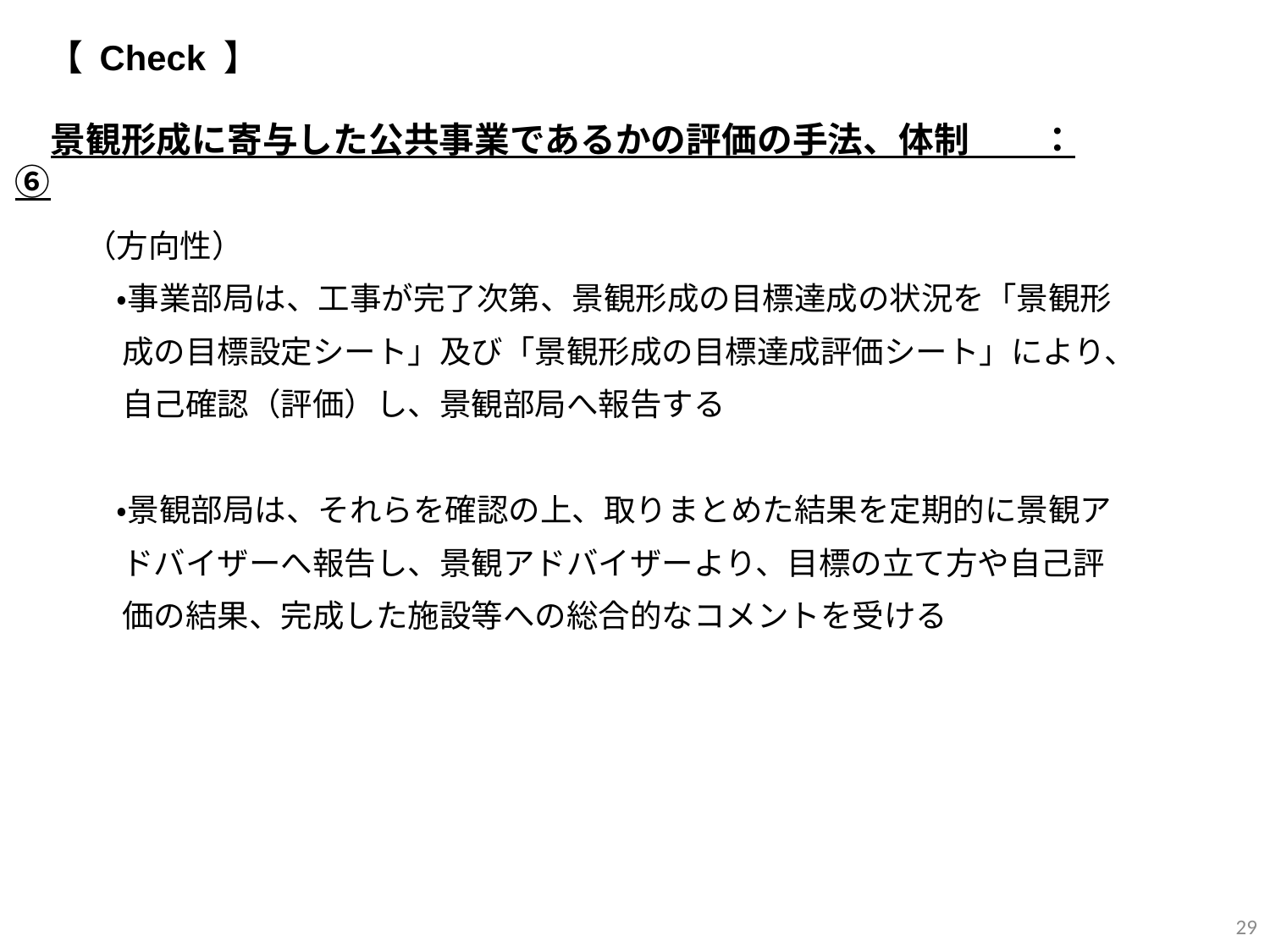

【 Check 】
　景観形成に寄与した公共事業であるかの評価の手法、体制　　：⑥
（方向性）
　・事業部局は、工事が完了次第、景観形成の目標達成の状況を「景観形成の目標設定シート」及び「景観形成の目標達成評価シート」により、自己確認（評価）し、景観部局へ報告する

　・景観部局は、それらを確認の上、取りまとめた結果を定期的に景観アドバイザーへ報告し、景観アドバイザーより、目標の立て方や自己評価の結果、完成した施設等への総合的なコメントを受ける
29